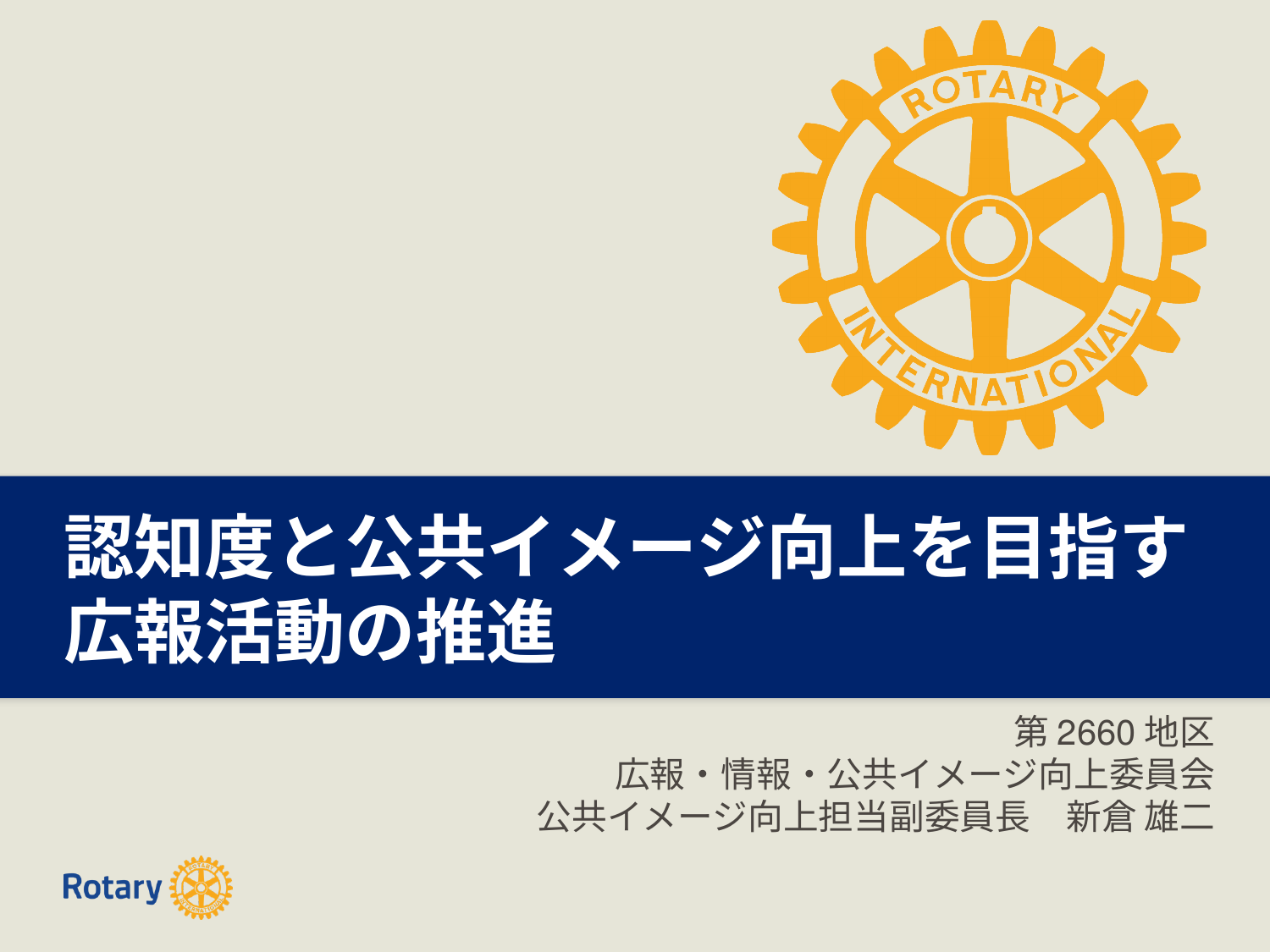

認知度と公共イメージ向上を目指す
広報活動の推進
第2660地区
広報・情報・公共イメージ向上委員会
公共イメージ向上担当副委員長　新倉 雄二